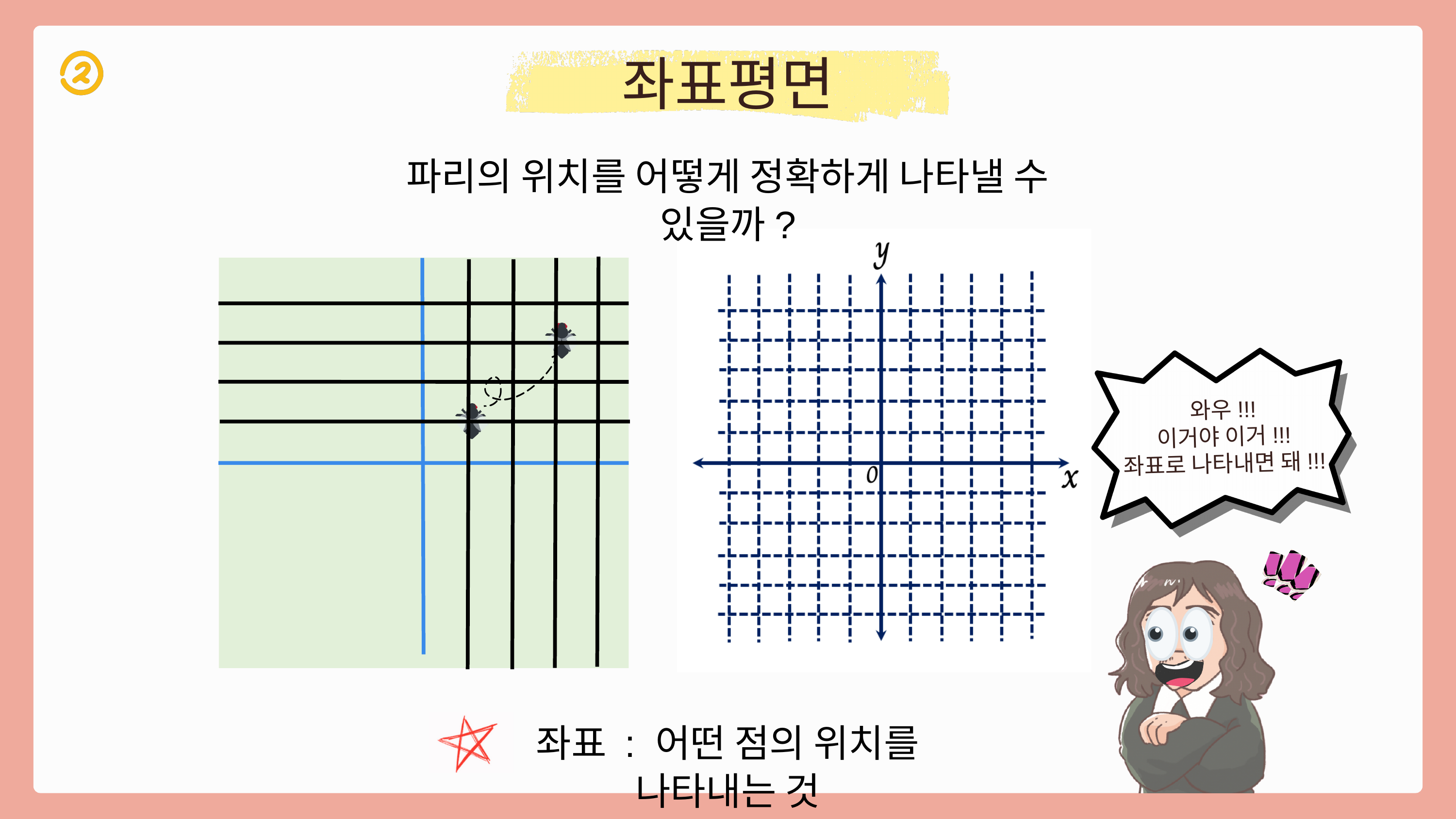

좌표평면

파리의 위치를 어떻게 정확하게 나타낼 수 있을까?

와우!!!
이거야 이거!!!
좌표로 나타내면 돼!!!

좌표 : 어떤 점의 위치를 나타내는 것